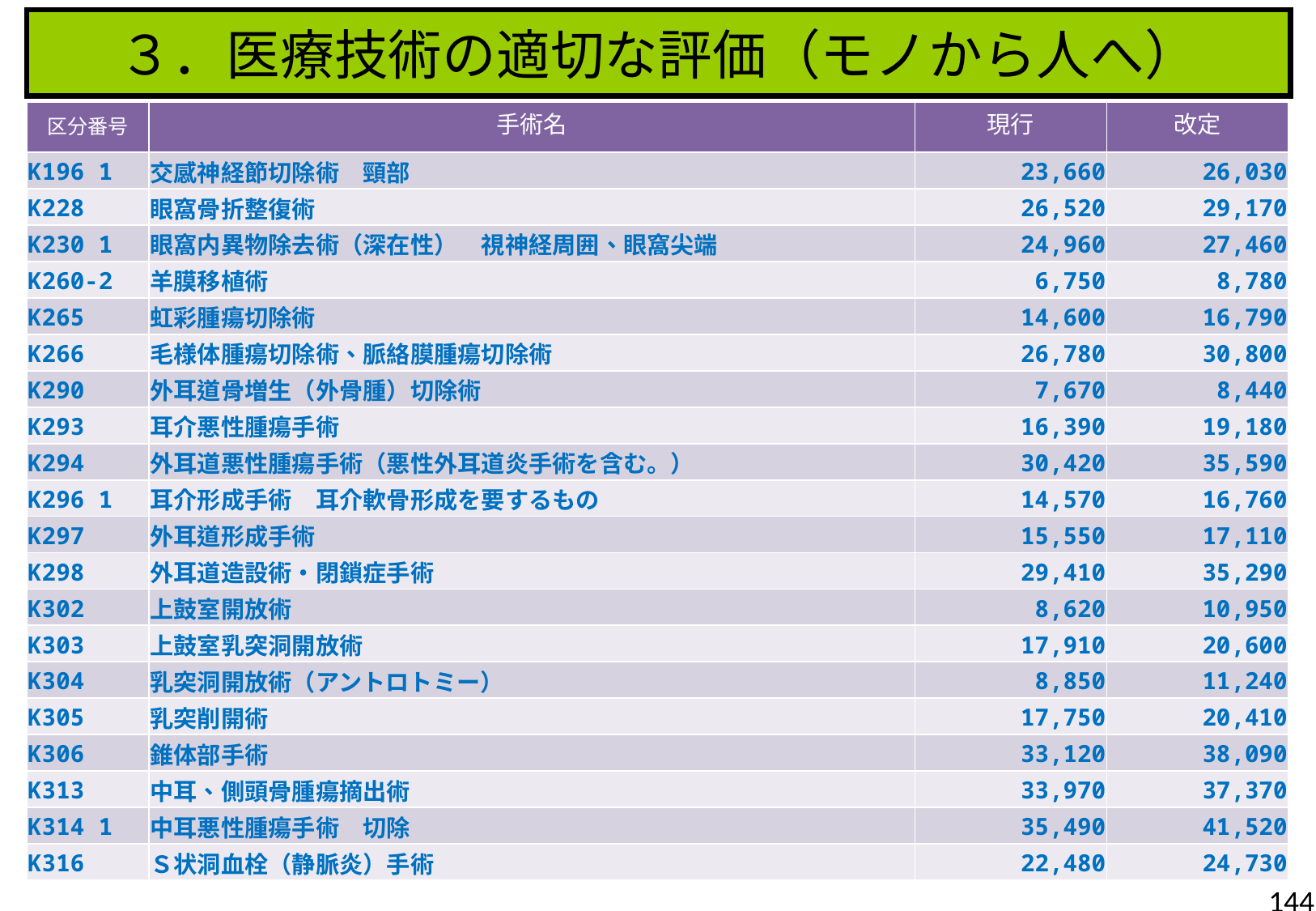

３．医療技術の適切な評価（モノから人へ）
| 区分番号 | 手術名 | 現行 | 改定 |
| --- | --- | --- | --- |
| K196 1 | 交感神経節切除術　頸部 | 23,660 | 26,030 |
| K228 | 眼窩骨折整復術 | 26,520 | 29,170 |
| K230 1 | 眼窩内異物除去術（深在性）　視神経周囲、眼窩尖端 | 24,960 | 27,460 |
| K260-2 | 羊膜移植術 | 6,750 | 8,780 |
| K265 | 虹彩腫瘍切除術 | 14,600 | 16,790 |
| K266 | 毛様体腫瘍切除術、脈絡膜腫瘍切除術 | 26,780 | 30,800 |
| K290 | 外耳道骨増生（外骨腫）切除術 | 7,670 | 8,440 |
| K293 | 耳介悪性腫瘍手術 | 16,390 | 19,180 |
| K294 | 外耳道悪性腫瘍手術（悪性外耳道炎手術を含む。） | 30,420 | 35,590 |
| K296 1 | 耳介形成手術　耳介軟骨形成を要するもの | 14,570 | 16,760 |
| K297 | 外耳道形成手術 | 15,550 | 17,110 |
| K298 | 外耳道造設術・閉鎖症手術 | 29,410 | 35,290 |
| K302 | 上鼓室開放術 | 8,620 | 10,950 |
| K303 | 上鼓室乳突洞開放術 | 17,910 | 20,600 |
| K304 | 乳突洞開放術（アントロトミー） | 8,850 | 11,240 |
| K305 | 乳突削開術 | 17,750 | 20,410 |
| K306 | 錐体部手術 | 33,120 | 38,090 |
| K313 | 中耳、側頭骨腫瘍摘出術 | 33,970 | 37,370 |
| K314 1 | 中耳悪性腫瘍手術　切除 | 35,490 | 41,520 |
| K316 | Ｓ状洞血栓（静脈炎）手術 | 22,480 | 24,730 |
144